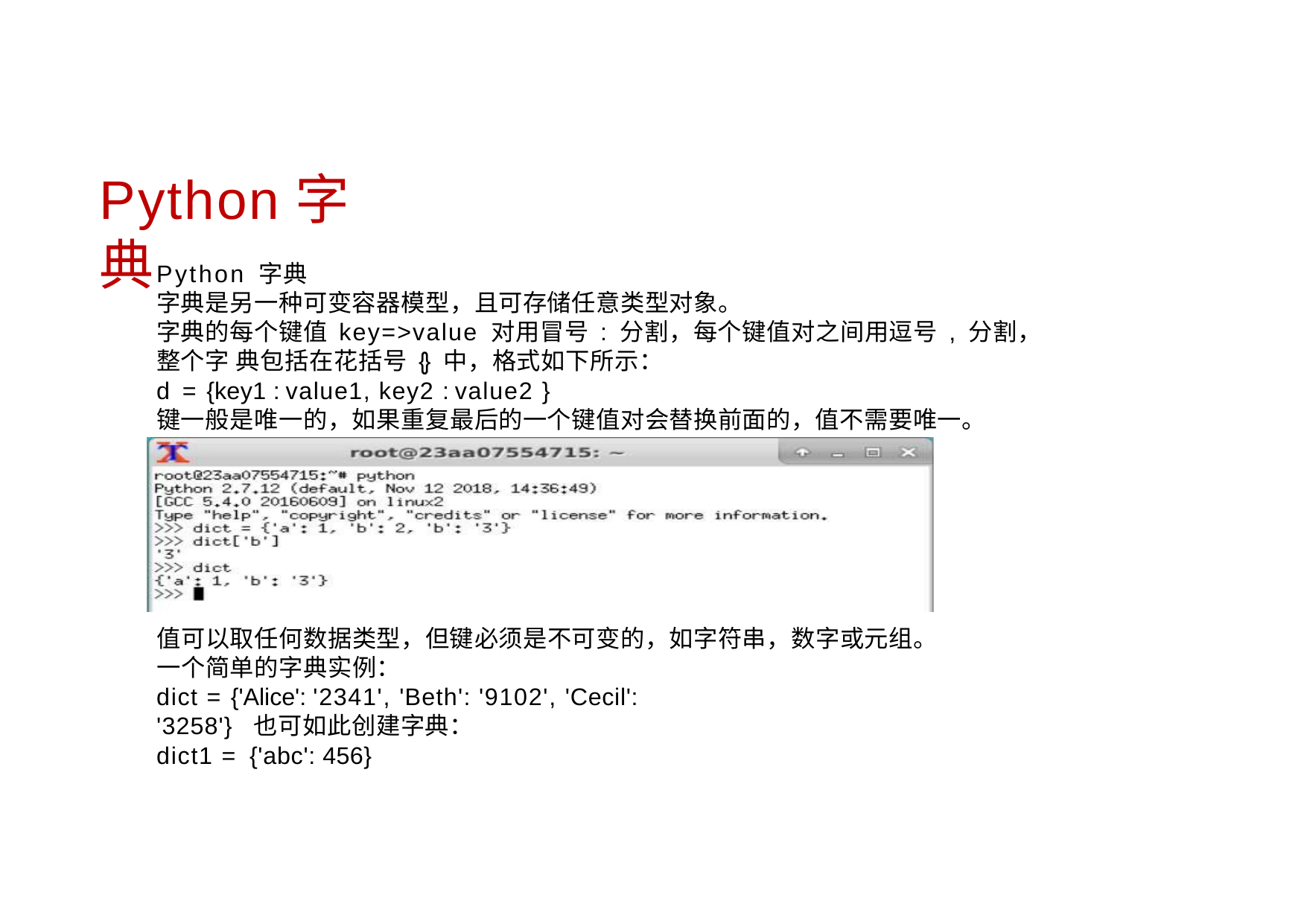

# Python字典
Python 字典
字典是另一种可变容器模型，且可存储任意类型对象。
字典的每个键值 key=>value 对用冒号 : 分割，每个键值对之间用逗号 , 分割，整个字 典包括在花括号 {} 中，格式如下所示：
d = {key1 : value1, key2 : value2 }
键一般是唯一的，如果重复最后的一个键值对会替换前面的，值不需要唯一。

值可以取任何数据类型，但键必须是不可变的，如字符串，数字或元组。 一个简单的字典实例：
dict = {'Alice': '2341', 'Beth': '9102', 'Cecil': '3258'}  也可如此创建字典：
dict1 = {'abc': 456}